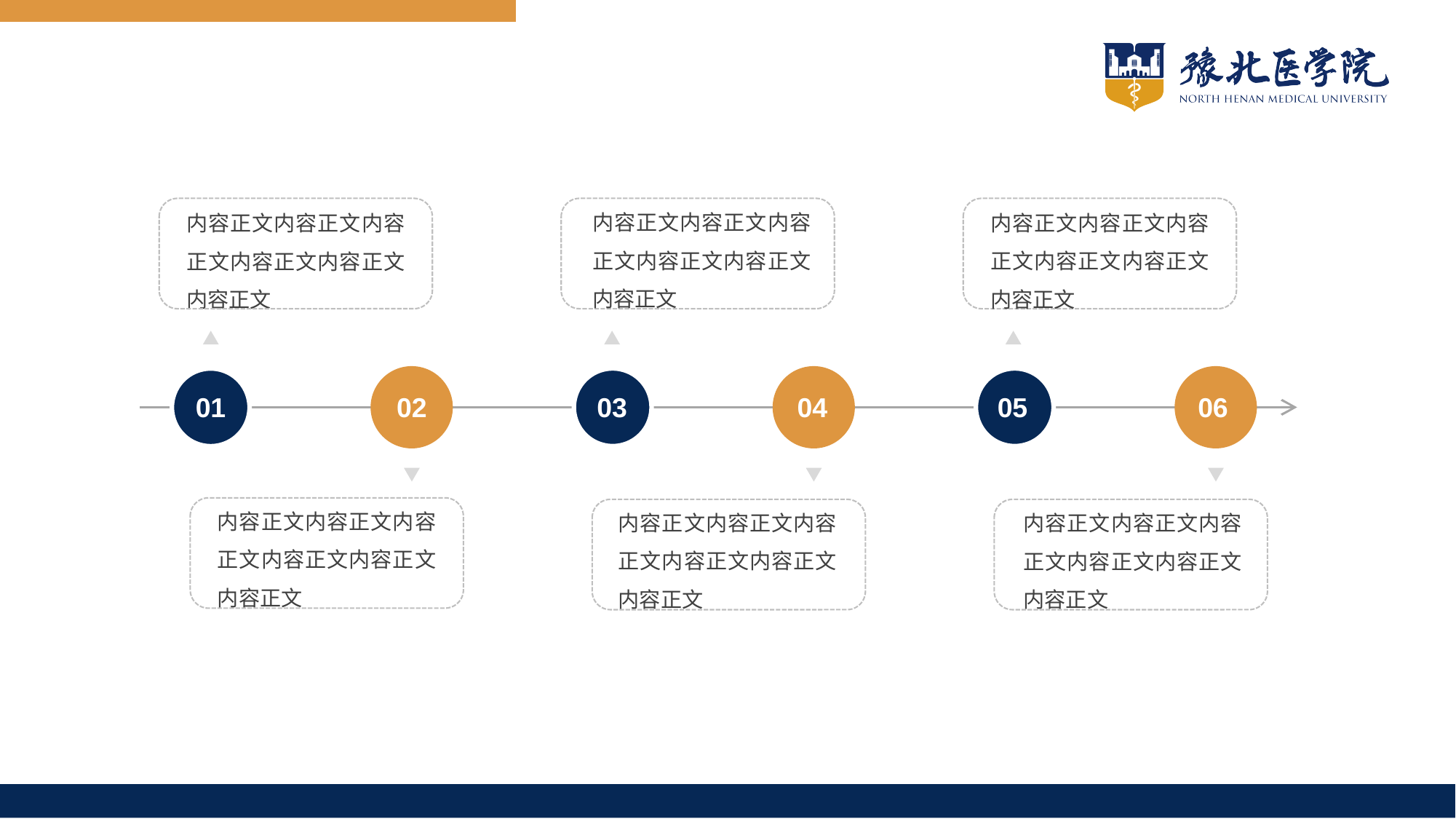

内容正文内容正文内容正文内容正文内容正文内容正文
内容正文内容正文内容正文内容正文内容正文内容正文
内容正文内容正文内容正文内容正文内容正文内容正文

01
02
03
04
05
06

内容正文内容正文内容正文内容正文内容正文内容正文
内容正文内容正文内容正文内容正文内容正文内容正文
内容正文内容正文内容正文内容正文内容正文内容正文